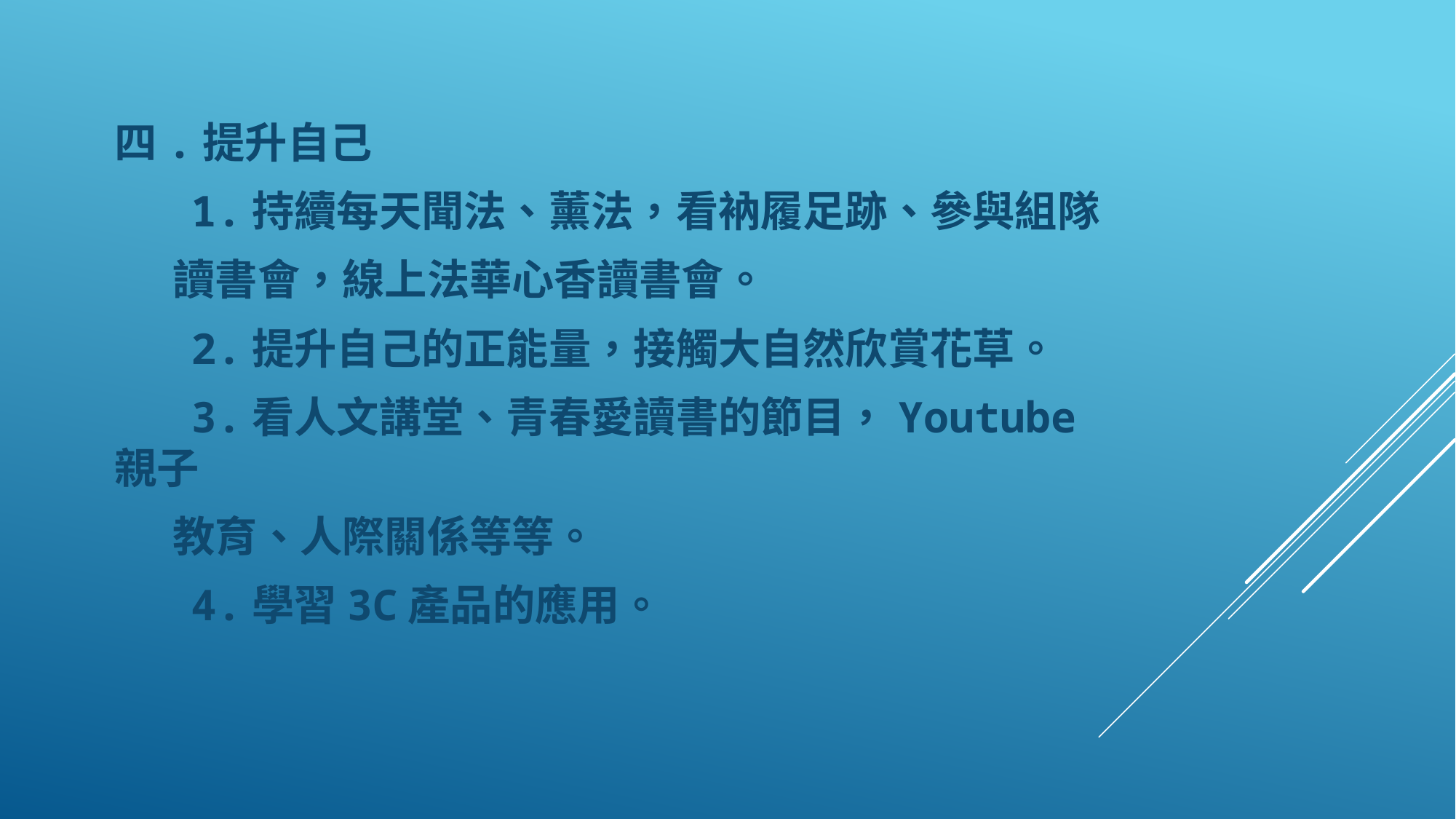

四.提升自己
   1.持續每天聞法、薰法，看衲履足跡、參與組隊
     讀書會，線上法華心香讀書會。
   2.提升自己的正能量，接觸大自然欣賞花草。
   3.看人文講堂、青春愛讀書的節目，Youtube親子
     教育、人際關係等等。
   4.學習3C產品的應用。
#